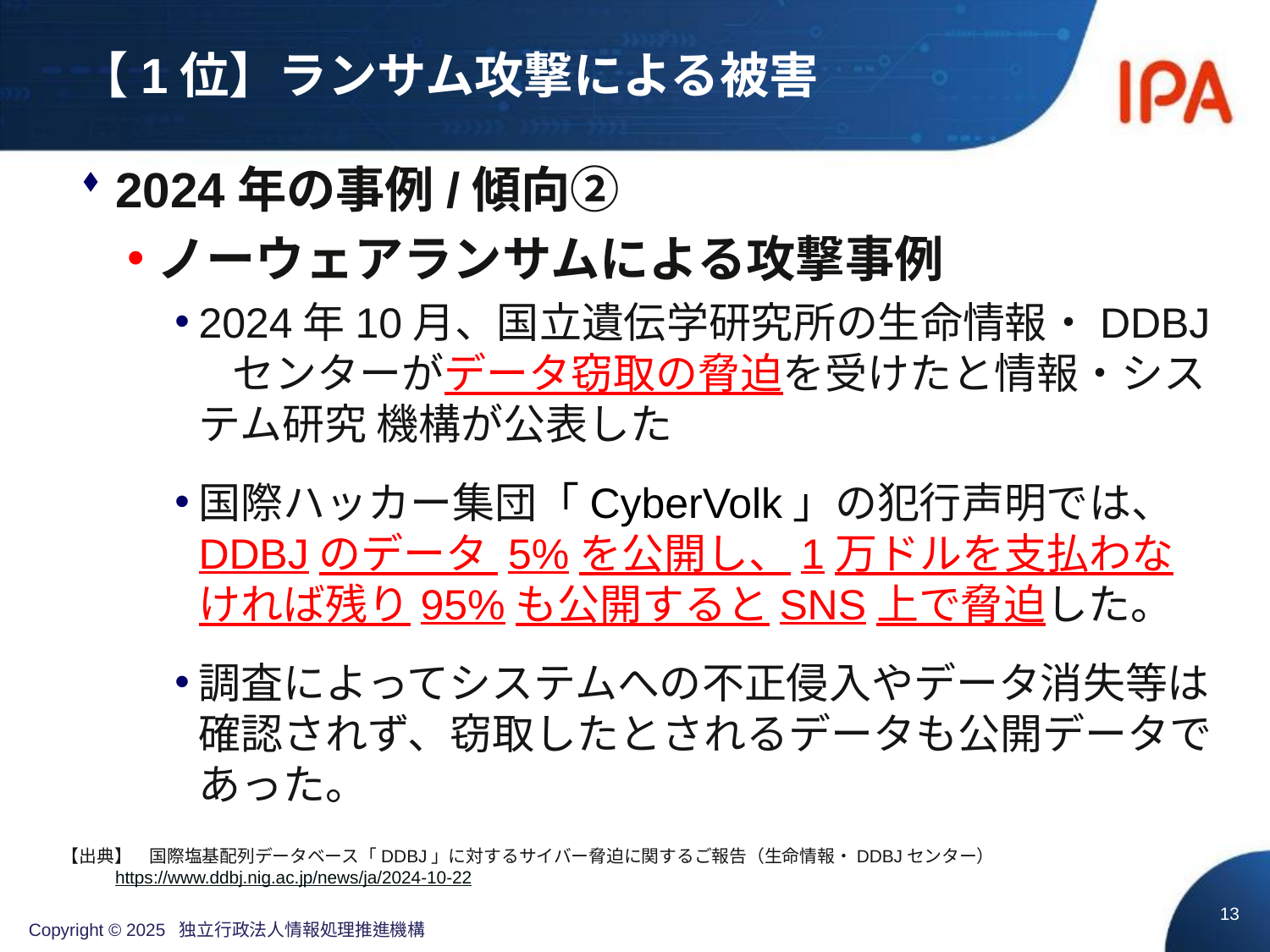

# 【1位】ランサム攻撃による被害
2024年の事例/傾向②
ノーウェアランサムによる攻撃事例
2024年10月、国立遺伝学研究所の生命情報・DDBJ   センターがデータ窃取の脅迫を受けたと情報・システム研究 機構が公表した

国際ハッカー集団「CyberVolk」の犯行声明では、DDBJのデータ 5%を公開し、1万ドルを支払わなければ残り95%も公開するとSNS上で脅迫した。

調査によってシステムへの不正侵入やデータ消失等は確認されず、窃取したとされるデータも公開データであった。
【出典】　国際塩基配列データベース「DDBJ」に対するサイバー脅迫に関するご報告（生命情報・DDBJセンター）
           https://www.ddbj.nig.ac.jp/news/ja/2024-10-22
13
Copyright © 2025  独立行政法人情報処理推進機構